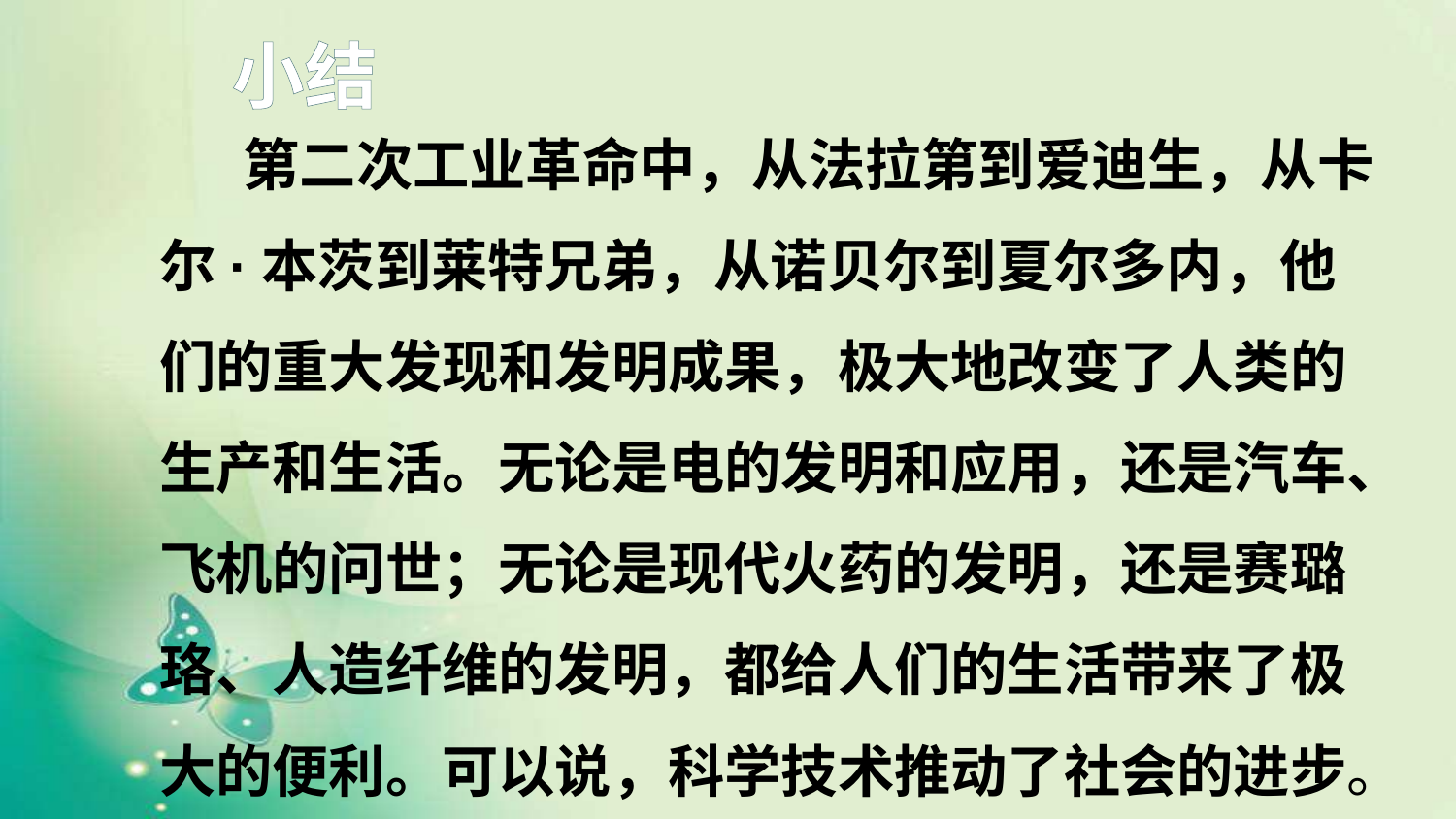

小结
        第二次工业革命中，从法拉第到爱迪生，从卡尔·本茨到莱特兄弟，从诺贝尔到夏尔多内，他们的重大发现和发明成果，极大地改变了人类的生产和生活。无论是电的发明和应用，还是汽车、飞机的问世；无论是现代火药的发明，还是赛璐珞、人造纤维的发明，都给人们的生活带来了极大的便利。可以说，科学技术推动了社会的进步。